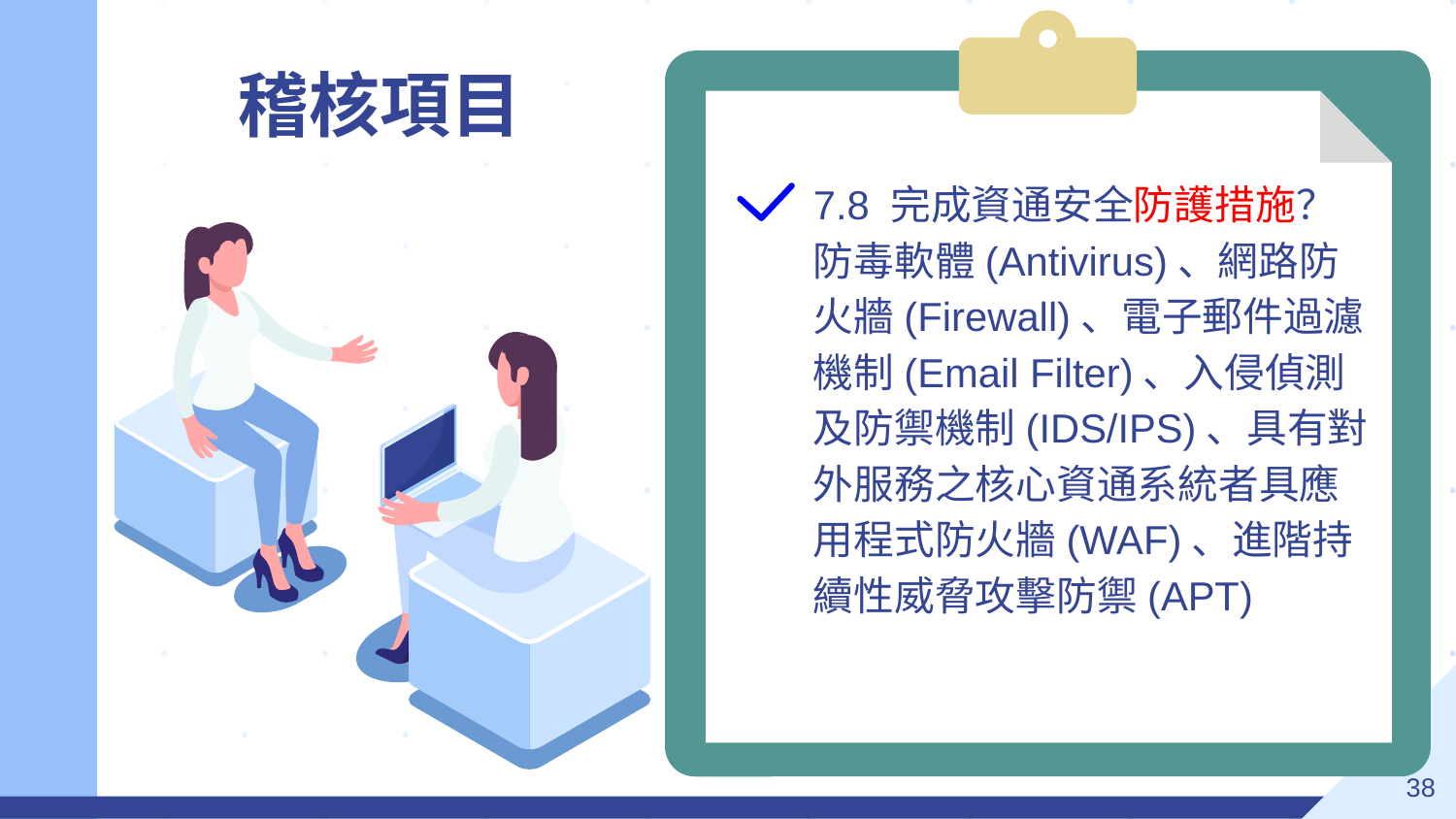

稽核項目
7.8 完成資通安全防護措施？
防毒軟體(Antivirus)、網路防火牆(Firewall)、電子郵件過濾機制(Email Filter)、入侵偵測及防禦機制(IDS/IPS)、具有對外服務之核心資通系統者具應用程式防火牆(WAF)、進階持續性威脅攻擊防禦(APT)

38